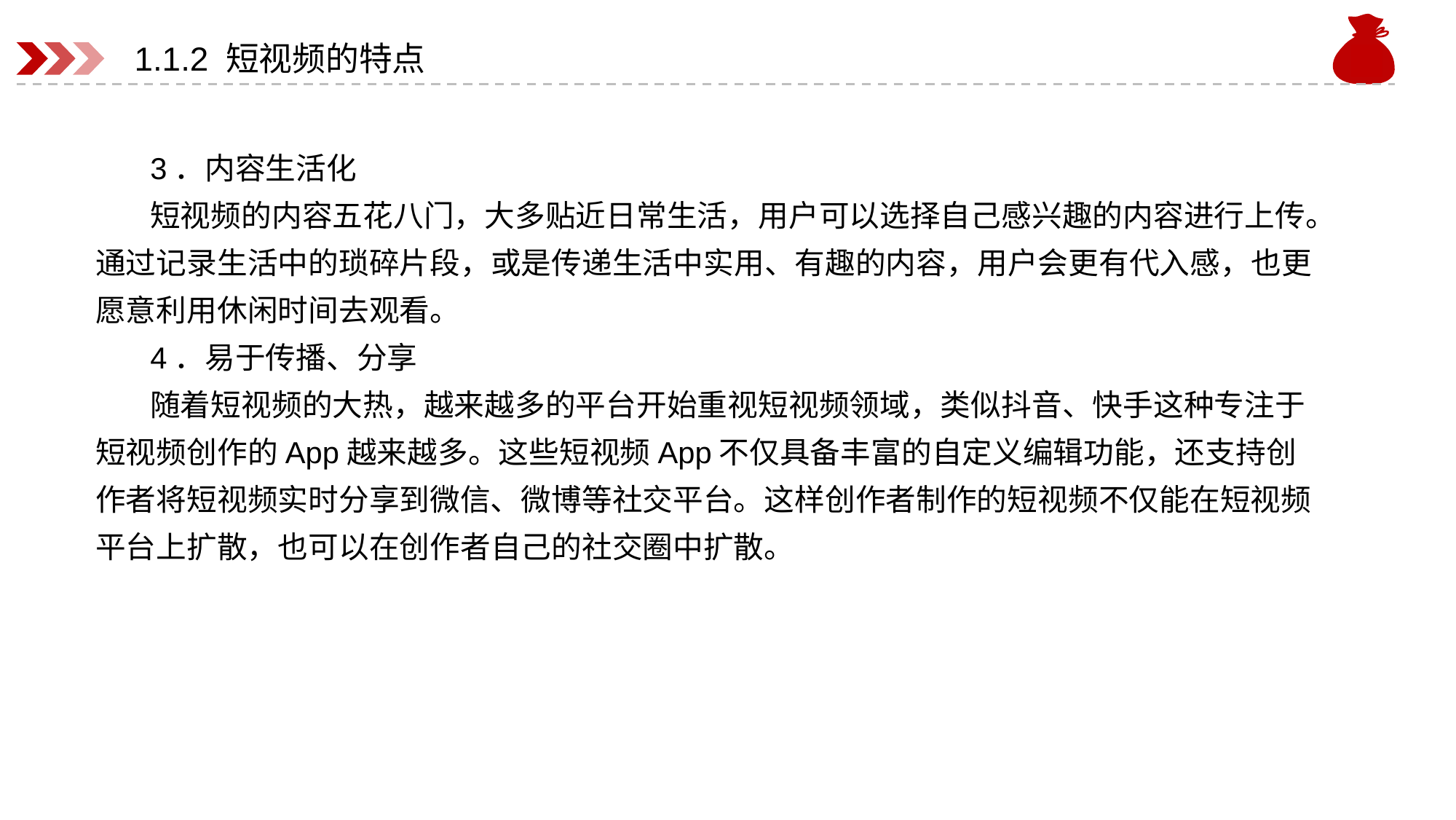

# 1.1.2 短视频的特点
5
3．内容生活化
短视频的内容五花八门，大多贴近日常生活，用户可以选择自己感兴趣的内容进行上传。通过记录生活中的琐碎片段，或是传递生活中实用、有趣的内容，用户会更有代入感，也更愿意利用休闲时间去观看。
4．易于传播、分享
随着短视频的大热，越来越多的平台开始重视短视频领域，类似抖音、快手这种专注于短视频创作的App越来越多。这些短视频App不仅具备丰富的自定义编辑功能，还支持创作者将短视频实时分享到微信、微博等社交平台。这样创作者制作的短视频不仅能在短视频平台上扩散，也可以在创作者自己的社交圈中扩散。